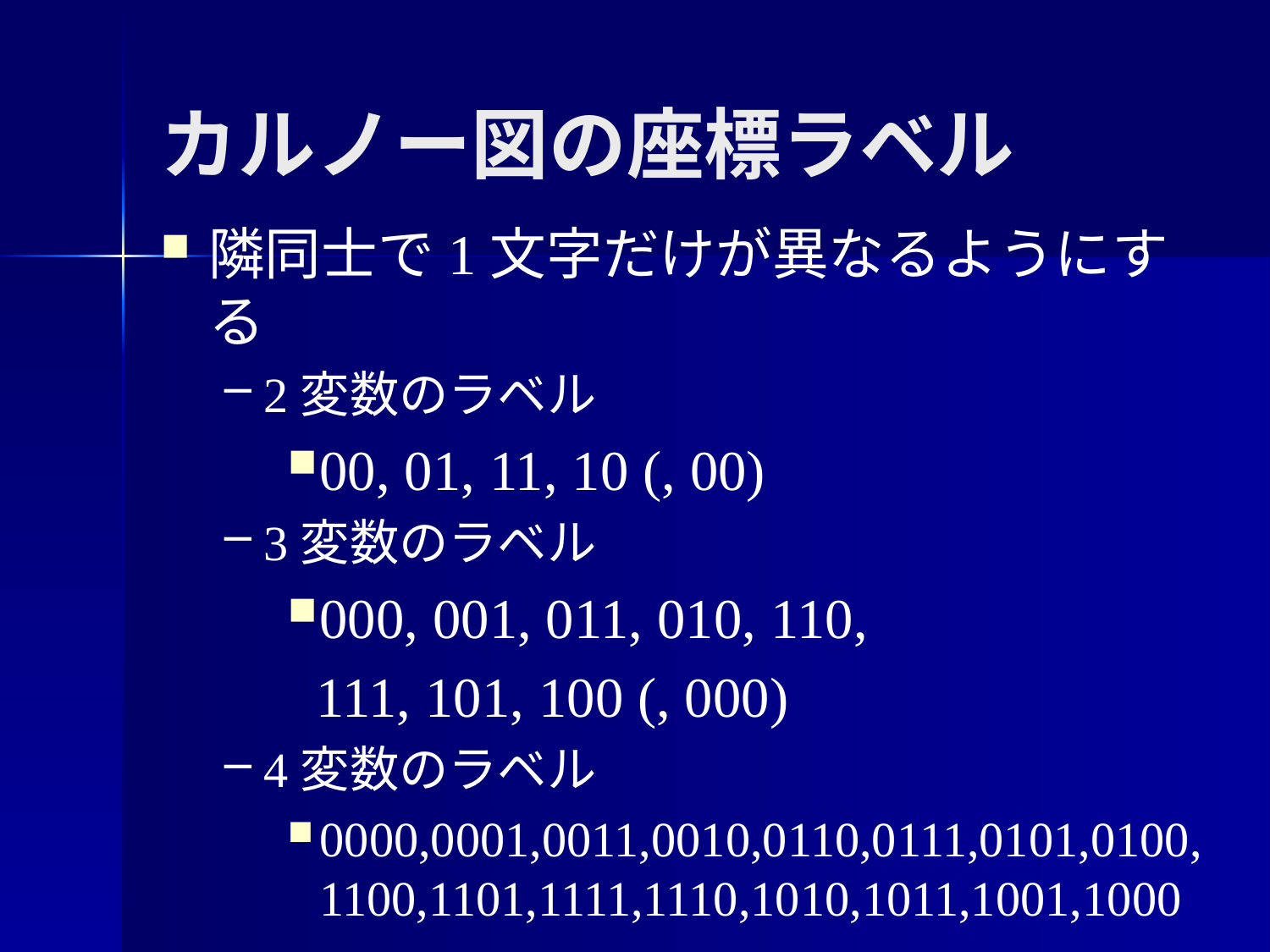

# カルノー図の座標ラベル
隣同士で1文字だけが異なるようにする
2変数のラベル
00, 01, 11, 10 (, 00)
3変数のラベル
000, 001, 011, 010, 110,
  111, 101, 100 (, 000)
4変数のラベル
0000,0001,0011,0010,0110,0111,0101,0100, 1100,1101,1111,1110,1010,1011,1001,1000